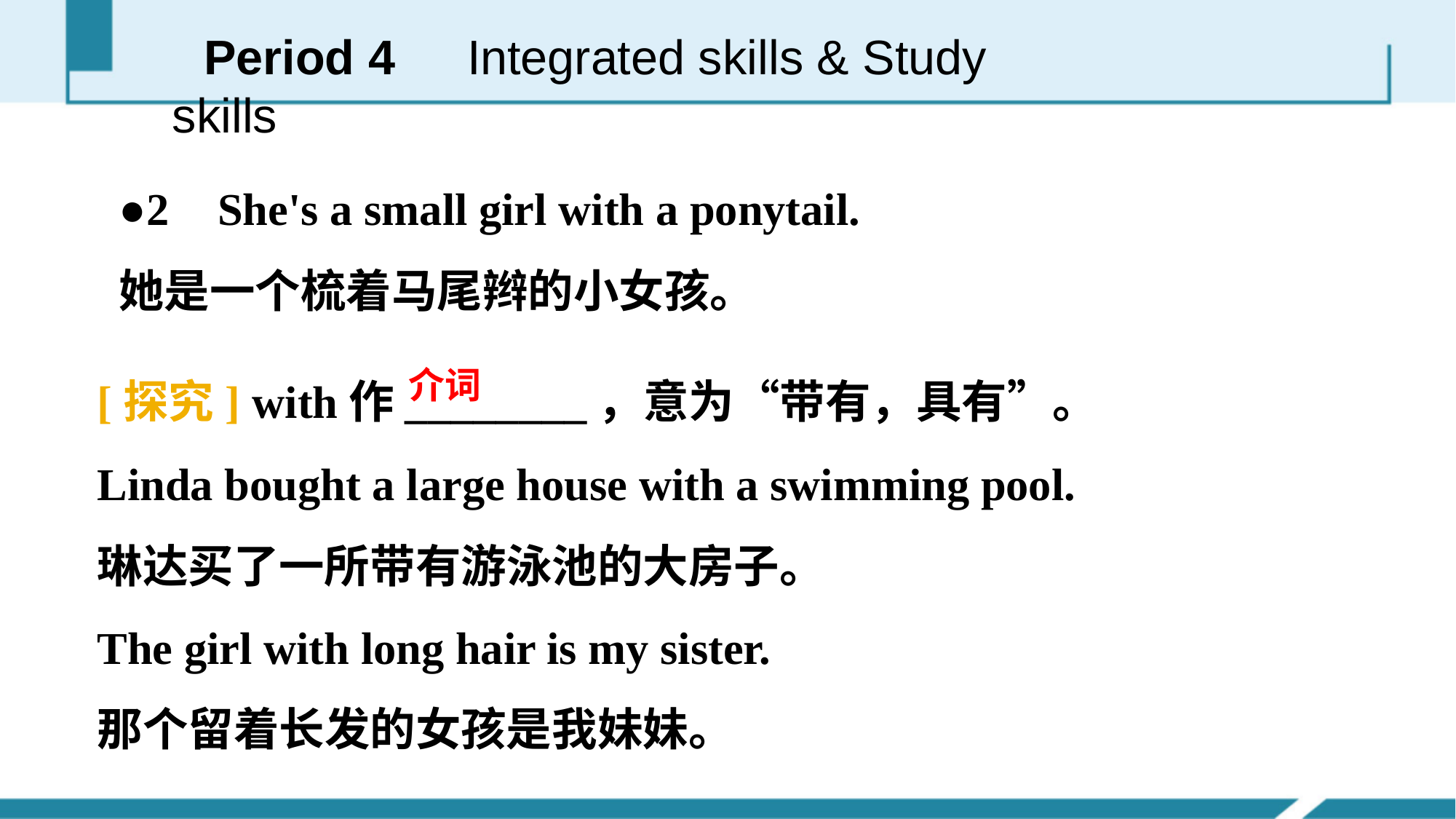

Period 4　Integrated skills & Study skills
●2    She's a small girl with a ponytail.
她是一个梳着马尾辫的小女孩。
[探究] with作________，意为“带有，具有”。
Linda bought a large house with a swimming pool.
琳达买了一所带有游泳池的大房子。
The girl with long hair is my sister.
那个留着长发的女孩是我妹妹。
介词